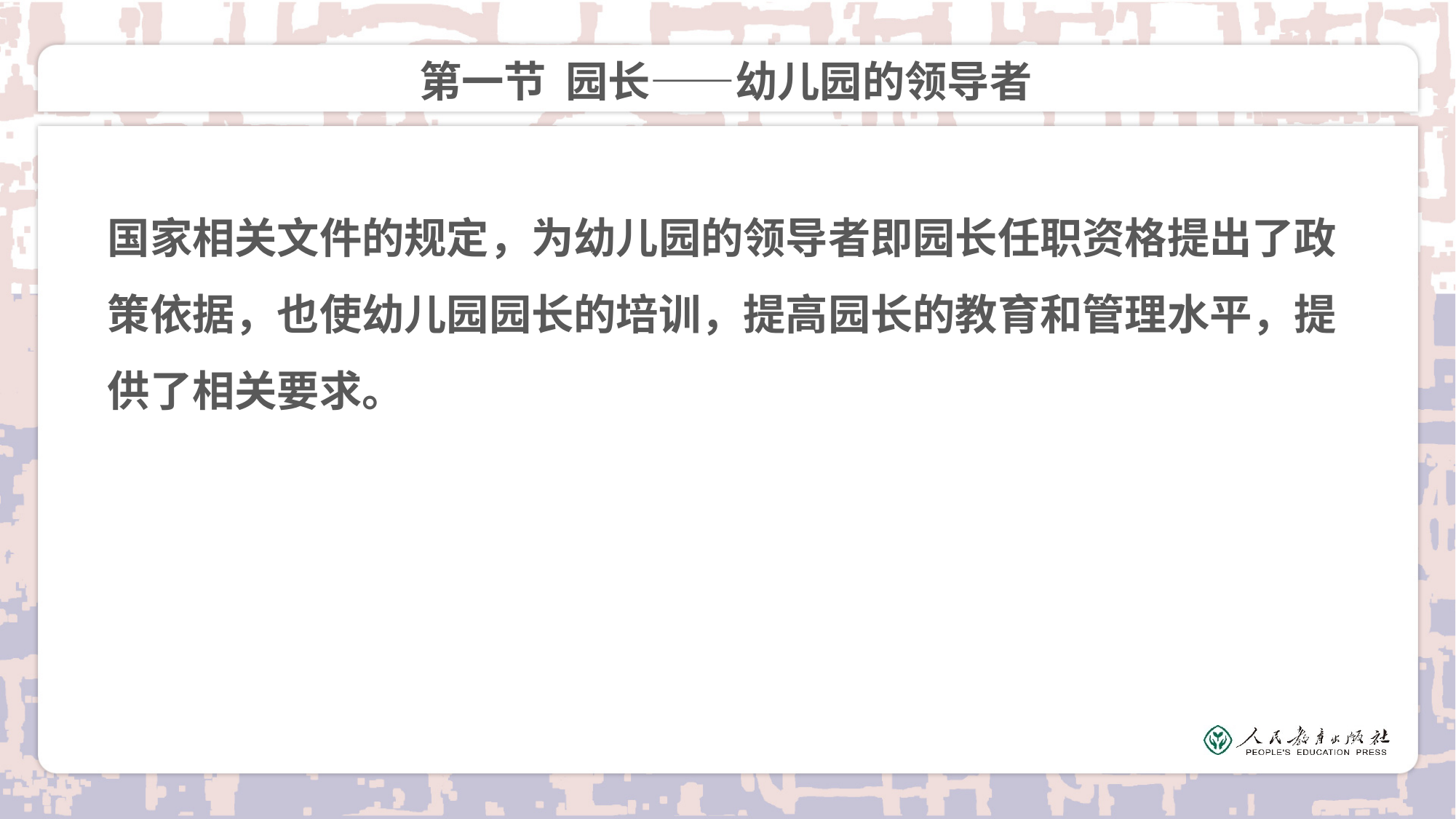

# 第一节  园长——幼儿园的领导者
国家相关文件的规定，为幼儿园的领导者即园长任职资格提出了政策依据，也使幼儿园园长的培训，提高园长的教育和管理水平，提供了相关要求。